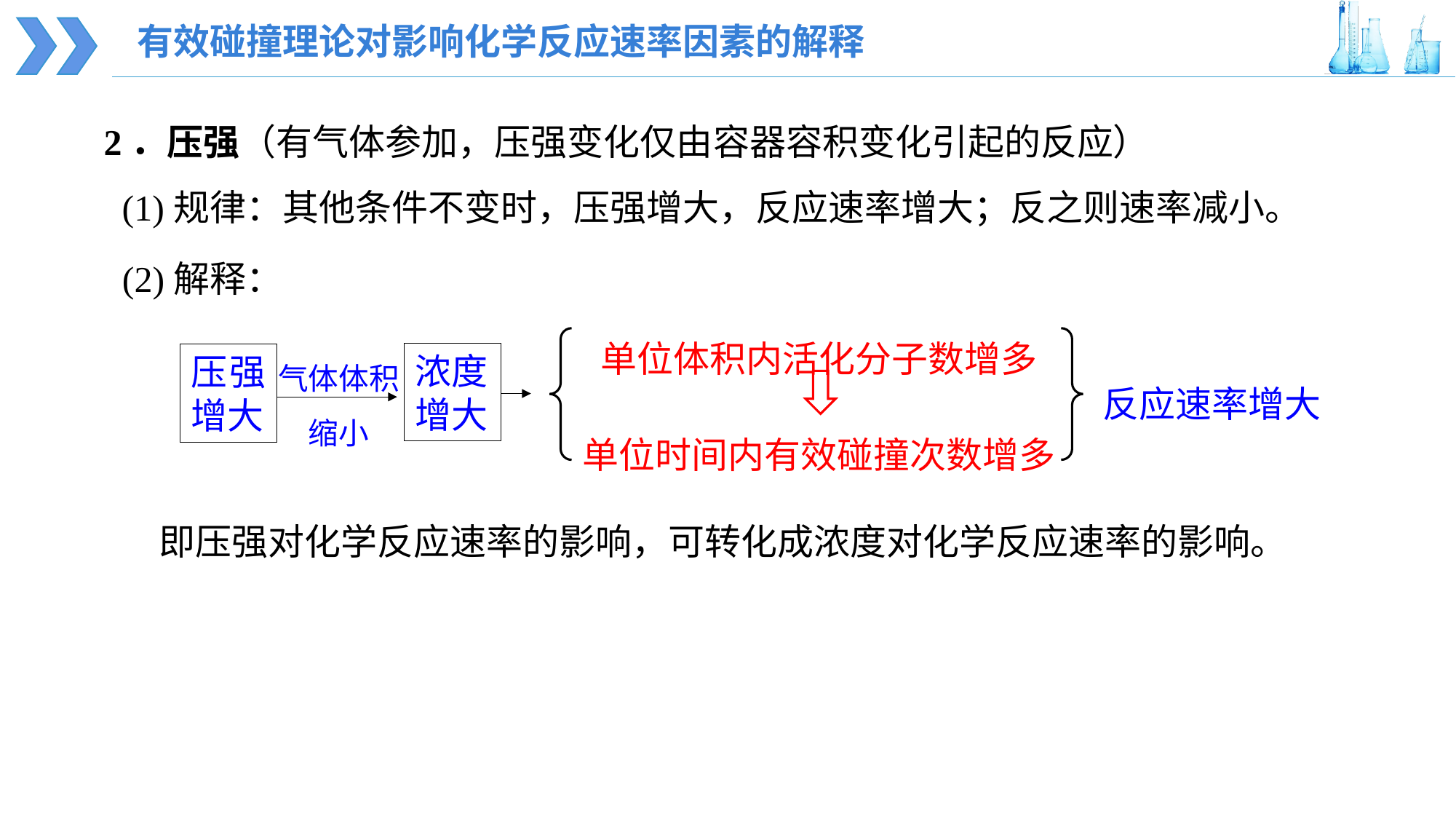

有效碰撞理论对影响化学反应速率因素的解释
2．压强（有气体参加，压强变化仅由容器容积变化引起的反应）
  (1)规律：其他条件不变时，压强增大，反应速率增大；反之则速率减小。
  (2)解释：
单位体积内活化分子数增多
单位时间内有效碰撞次数增多

气体体积
缩小
浓度
增大
压强增大
反应速率增大

即压强对化学反应速率的影响，可转化成浓度对化学反应速率的影响。